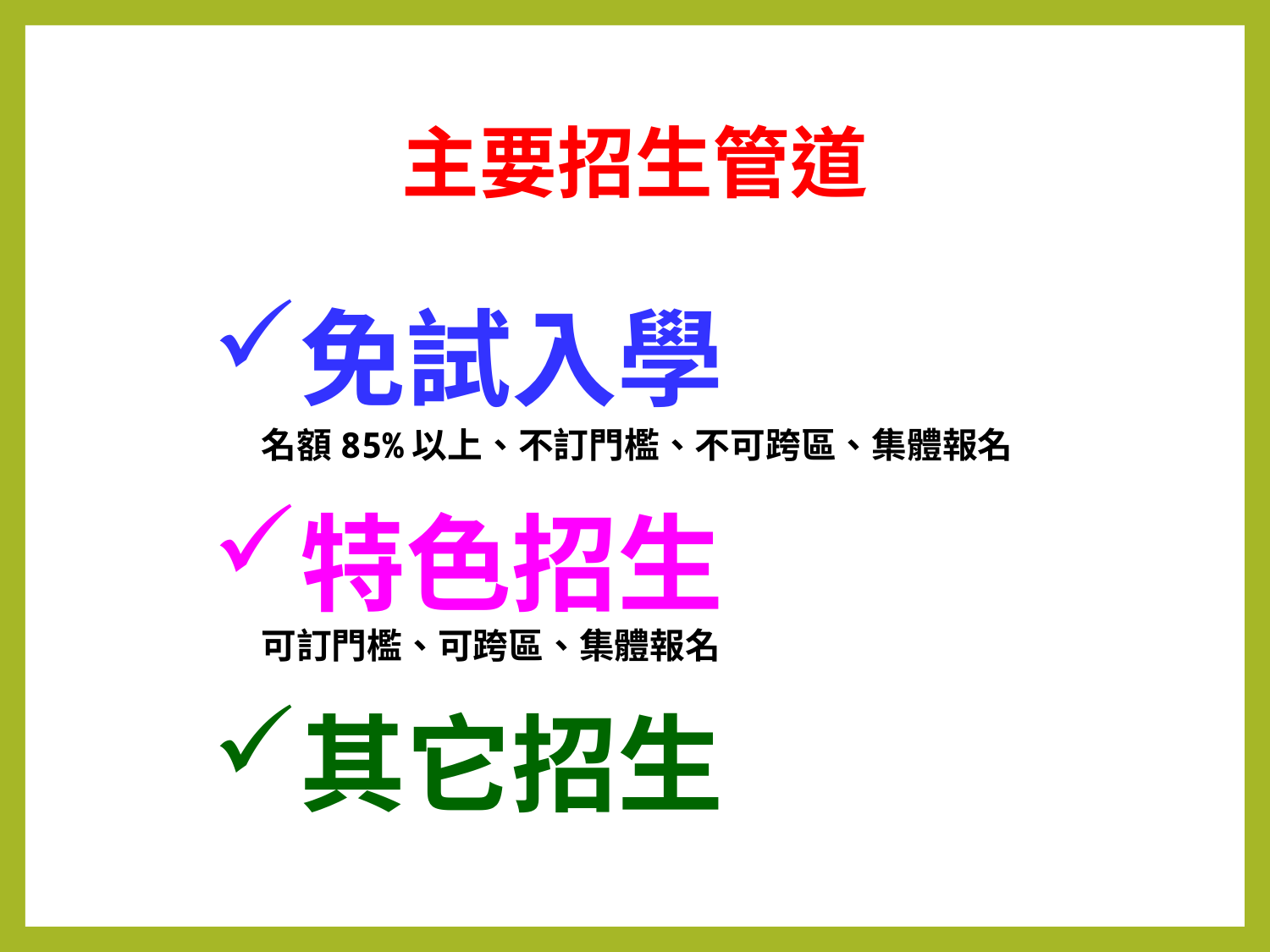

主要招生管道
免試入學
     名額85%以上、不訂門檻、不可跨區、集體報名
特色招生
     可訂門檻、可跨區、集體報名
其它招生